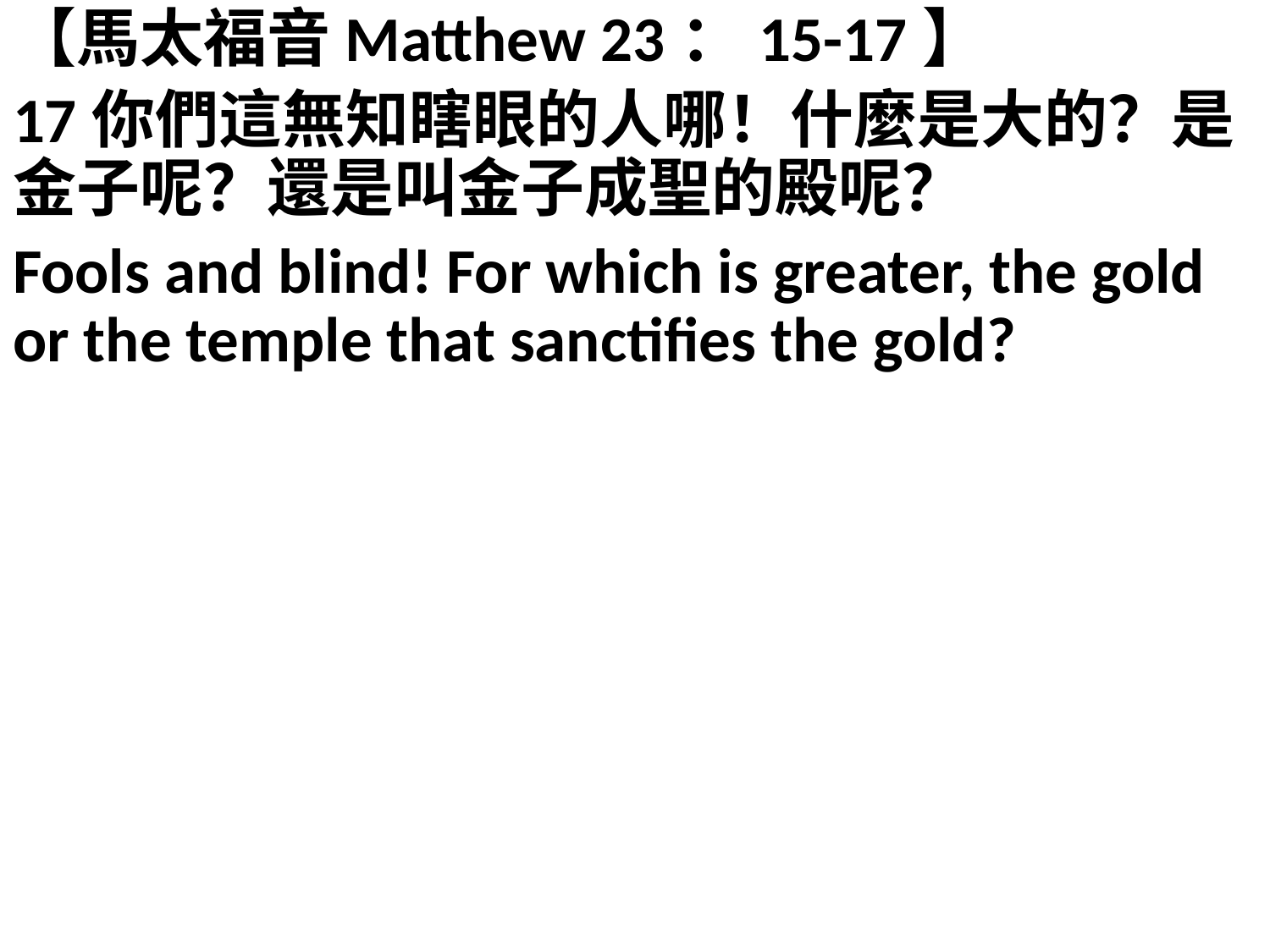

【馬太福音Matthew 23：15-17】
17你們這無知瞎眼的人哪！什麼是大的？是金子呢？還是叫金子成聖的殿呢？
Fools and blind! For which is greater, the gold or the temple that sanctifies the gold?